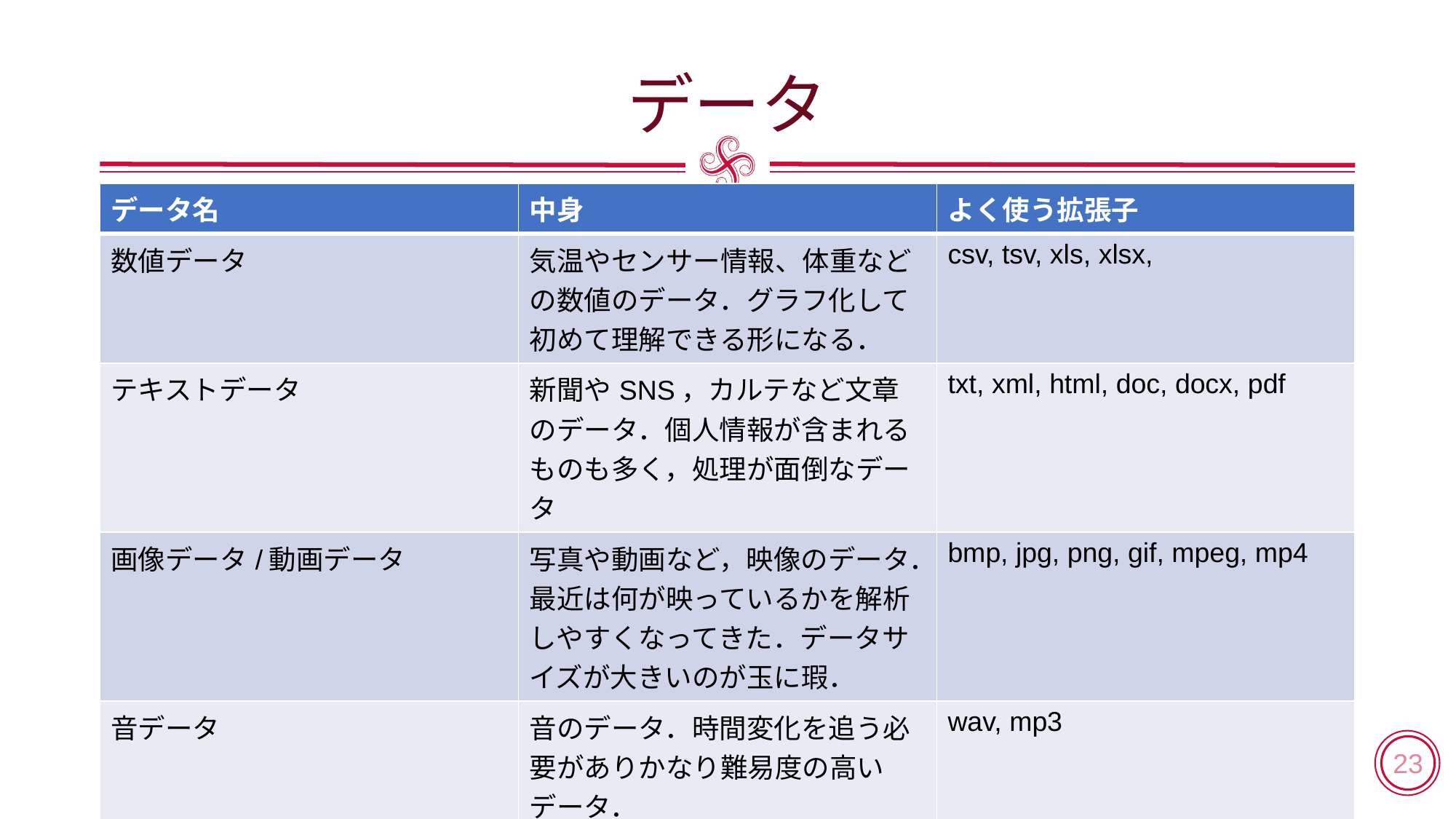

# データ
| データ名 | 中身 | よく使う拡張子 |
| --- | --- | --- |
| 数値データ | 気温やセンサー情報、体重などの数値のデータ．グラフ化して初めて理解できる形になる． | csv, tsv, xls, xlsx, |
| テキストデータ | 新聞やSNS，カルテなど文章のデータ．個人情報が含まれるものも多く，処理が面倒なデータ | txt, xml, html, doc, docx, pdf |
| 画像データ/動画データ | 写真や動画など，映像のデータ．最近は何が映っているかを解析しやすくなってきた．データサイズが大きいのが玉に瑕． | bmp, jpg, png, gif, mpeg, mp4 |
| 音データ | 音のデータ．時間変化を追う必要がありかなり難易度の高いデータ． | wav, mp3 |
| 書籍のデータ | 論文や本などのデータ．データそのものというより、参考文献として引用する． | pdf |
2018/5/31
情報処理技法（リテラシ）I